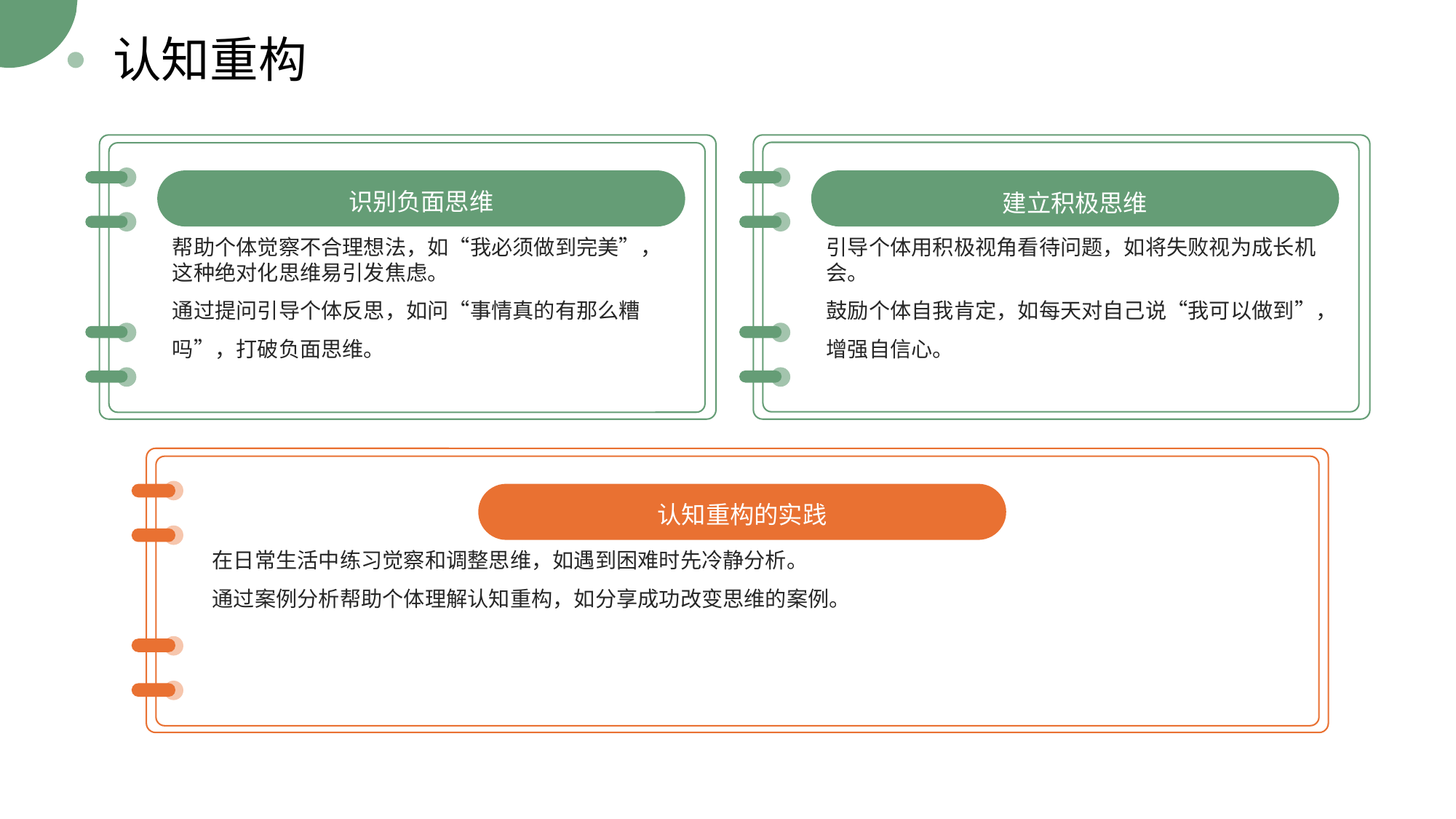

认知重构

识别负面思维
建立积极思维

帮助个体觉察不合理想法，如“我必须做到完美”，这种绝对化思维易引发焦虑。
通过提问引导个体反思，如问“事情真的有那么糟吗”，打破负面思维。
引导个体用积极视角看待问题，如将失败视为成长机会。
鼓励个体自我肯定，如每天对自己说“我可以做到”，增强自信心。

认知重构的实践

在日常生活中练习觉察和调整思维，如遇到困难时先冷静分析。
通过案例分析帮助个体理解认知重构，如分享成功改变思维的案例。